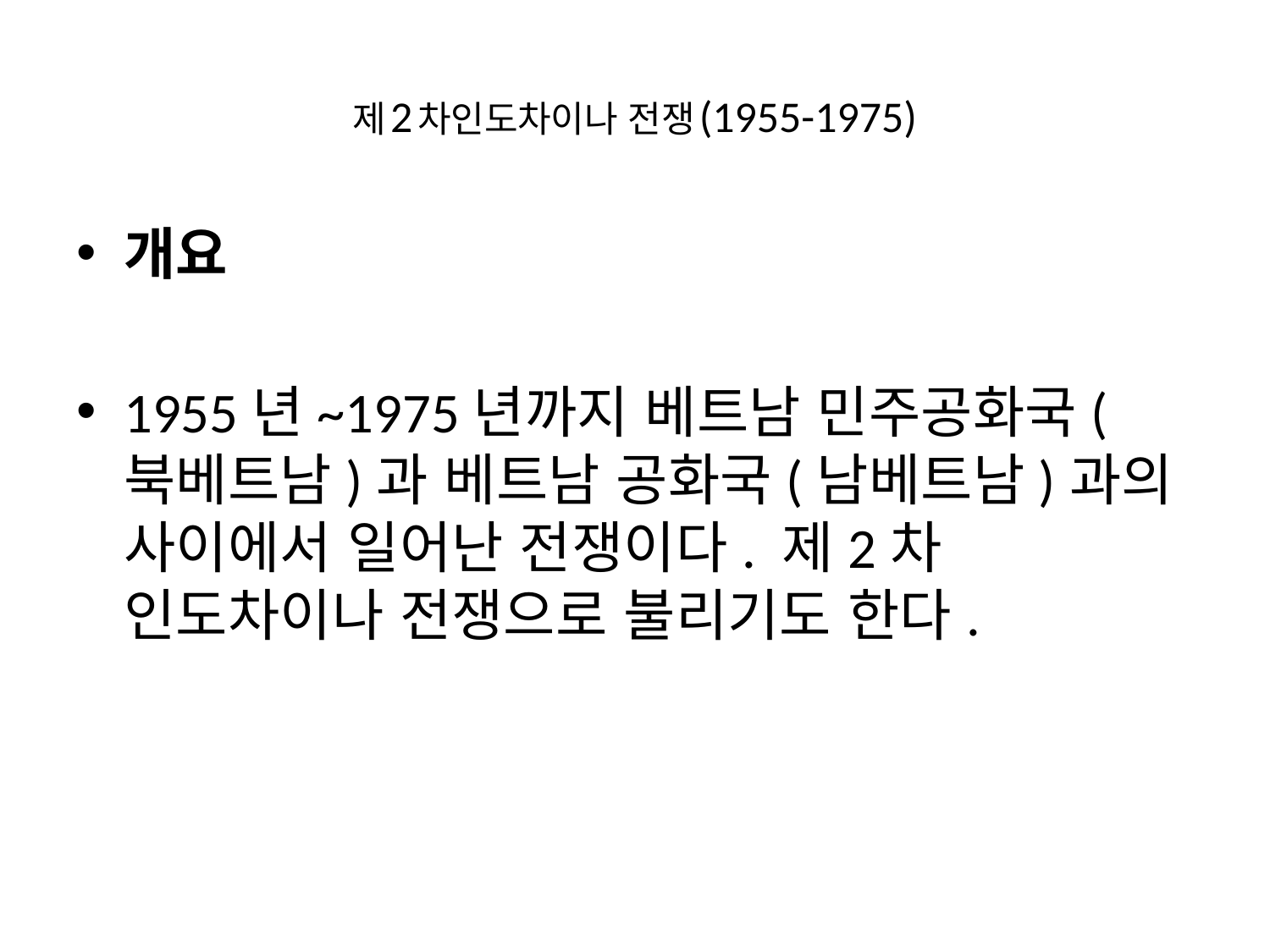

# 제2차인도차이나 전쟁(1955-1975)
개요

1955년~1975년까지 베트남 민주공화국(북베트남)과 베트남 공화국(남베트남)과의 사이에서 일어난 전쟁이다. 제2차 인도차이나 전쟁으로 불리기도 한다.